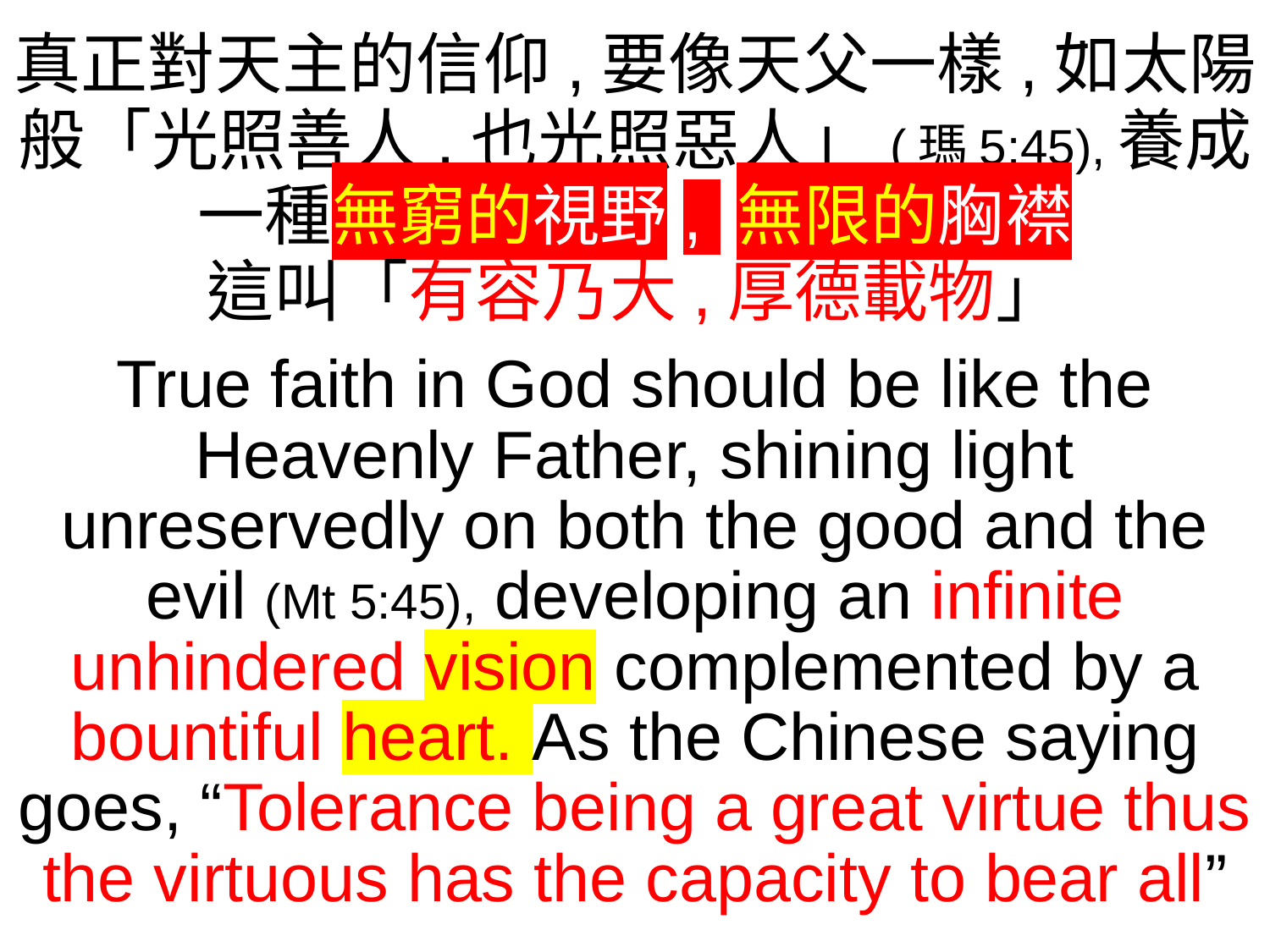

真正對天主的信仰,要像天父一樣,如太陽般「光照善人,也光照惡人」(瑪5:45),養成一種無窮的視野, 無限的胸襟
這叫「有容乃大,厚德載物」
True faith in God should be like the Heavenly Father, shining light unreservedly on both the good and the evil (Mt 5:45), developing an infinite unhindered vision complemented by a bountiful heart. As the Chinese saying goes, “Tolerance being a great virtue thus the virtuous has the capacity to bear all”